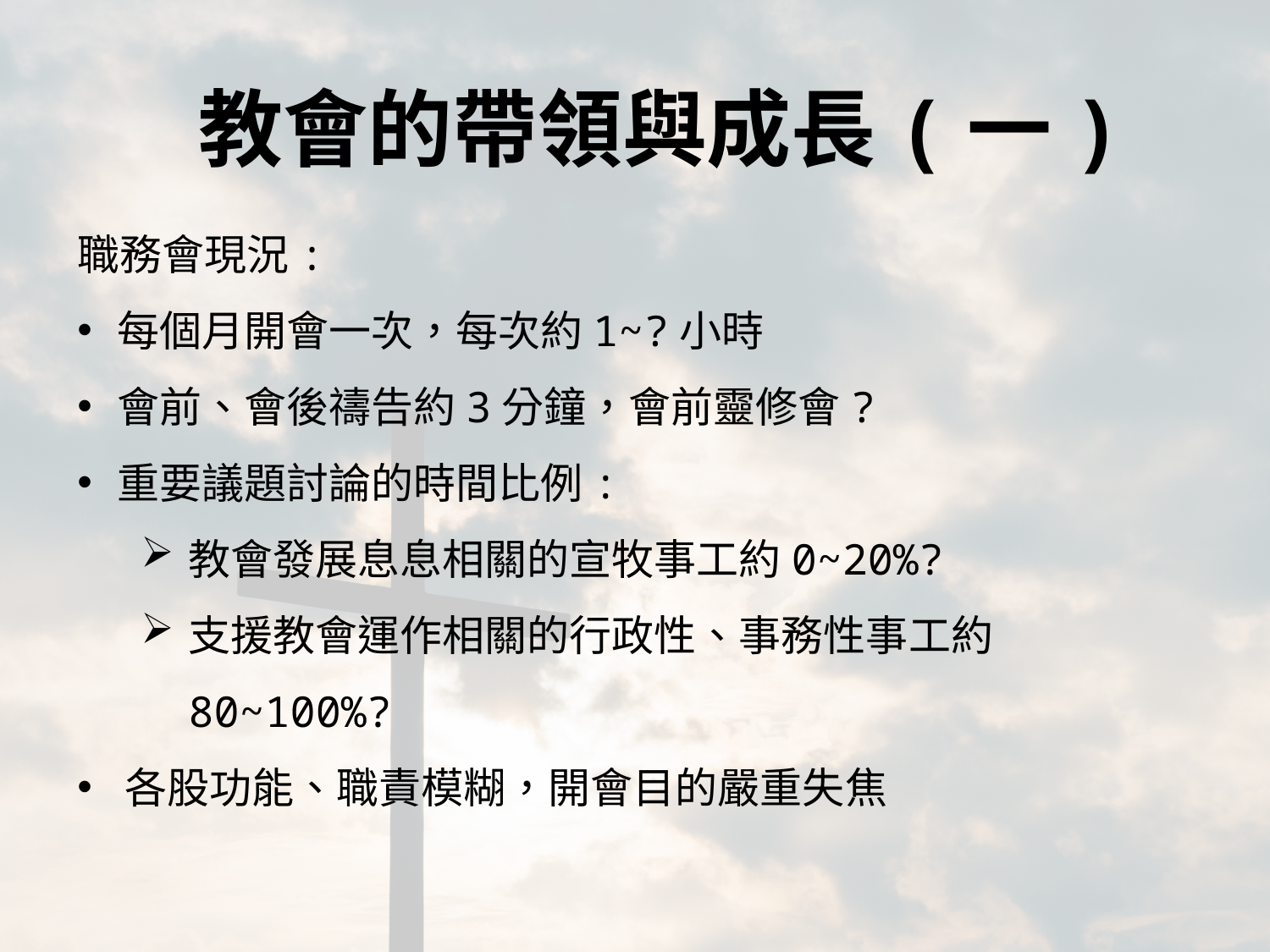

教會的帶領與成長(一)

職務會現況:
每個月開會一次，每次約1~?小時
會前、會後禱告約3分鐘，會前靈修會?
重要議題討論的時間比例:
教會發展息息相關的宣牧事工約0~20%?
支援教會運作相關的行政性、事務性事工約80~100%?
各股功能、職責模糊，開會目的嚴重失焦